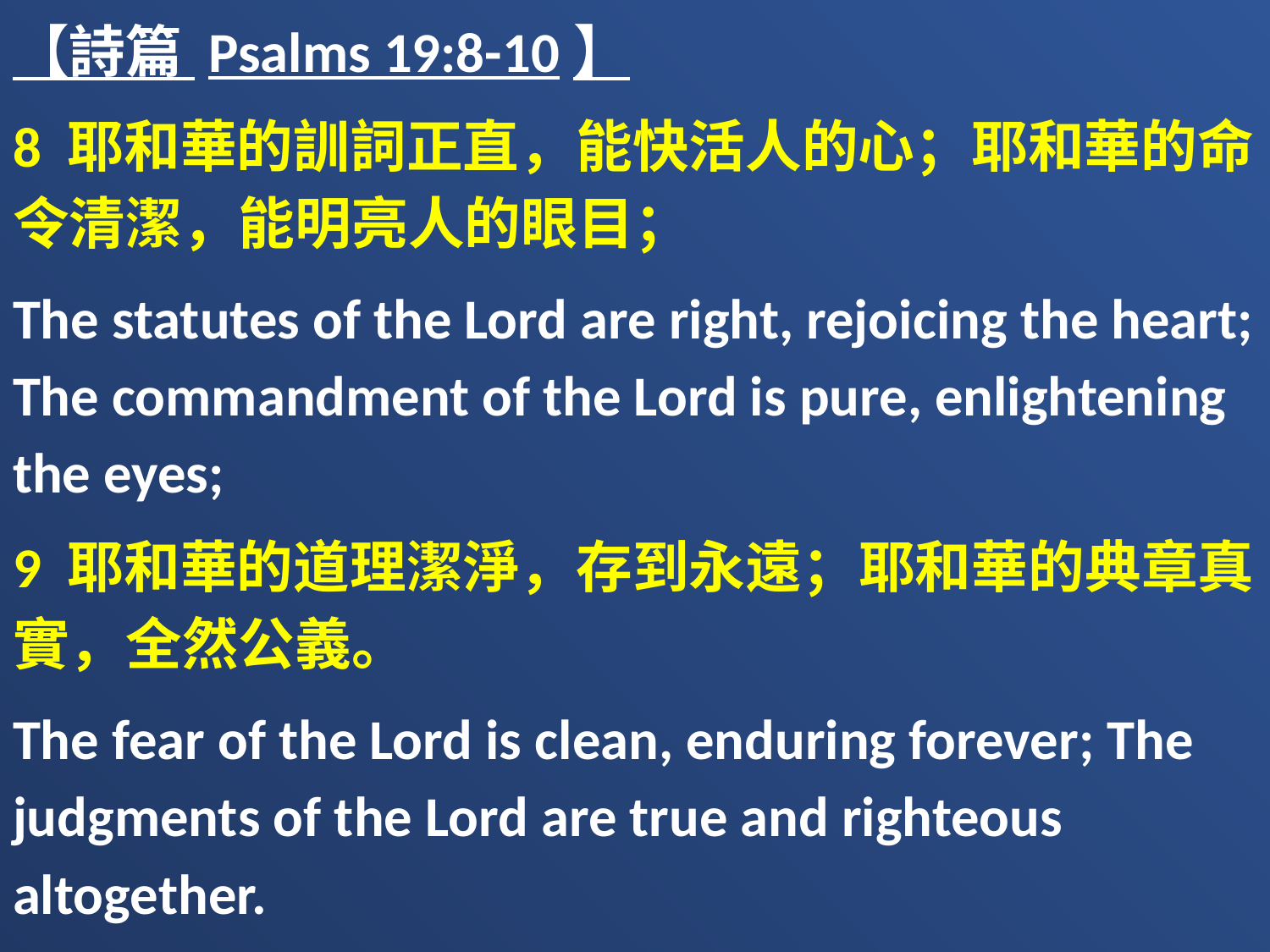

【詩篇 Psalms 19:8-10】
8 耶和華的訓詞正直，能快活人的心；耶和華的命令清潔，能明亮人的眼目；
The statutes of the Lord are right, rejoicing the heart; The commandment of the Lord is pure, enlightening the eyes;
9 耶和華的道理潔淨，存到永遠；耶和華的典章真實，全然公義。
The fear of the Lord is clean, enduring forever; The judgments of the Lord are true and righteous altogether.